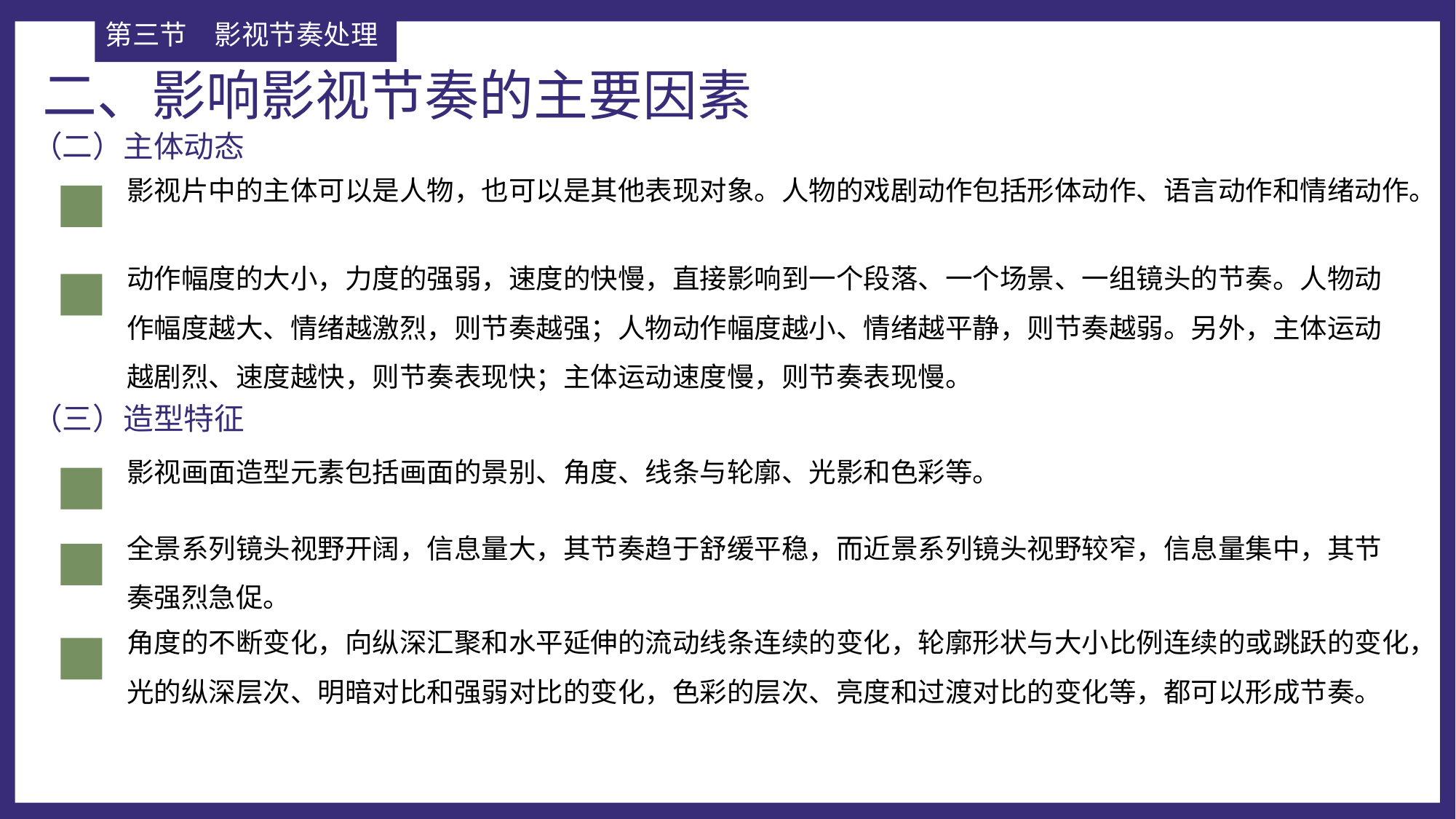

第三节	影视节奏处理
二、影响影视节奏的主要因素
（二）主体动态
影视片中的主体可以是人物，也可以是其他表现对象。人物的戏剧动作包括形体动作、语言动作和情绪动作。

动作幅度的大小，力度的强弱，速度的快慢，直接影响到一个段落、一个场景、一组镜头的节奏。人物动作幅度越大、情绪越激烈，则节奏越强；人物动作幅度越小、情绪越平静，则节奏越弱。另外，主体运动越剧烈、速度越快，则节奏表现快；主体运动速度慢，则节奏表现慢。

（三）造型特征
影视画面造型元素包括画面的景别、角度、线条与轮廓、光影和色彩等。

全景系列镜头视野开阔，信息量大，其节奏趋于舒缓平稳，而近景系列镜头视野较窄，信息量集中，其节奏强烈急促。

角度的不断变化，向纵深汇聚和水平延伸的流动线条连续的变化，轮廓形状与大小比例连续的或跳跃的变化，光的纵深层次、明暗对比和强弱对比的变化，色彩的层次、亮度和过渡对比的变化等，都可以形成节奏。